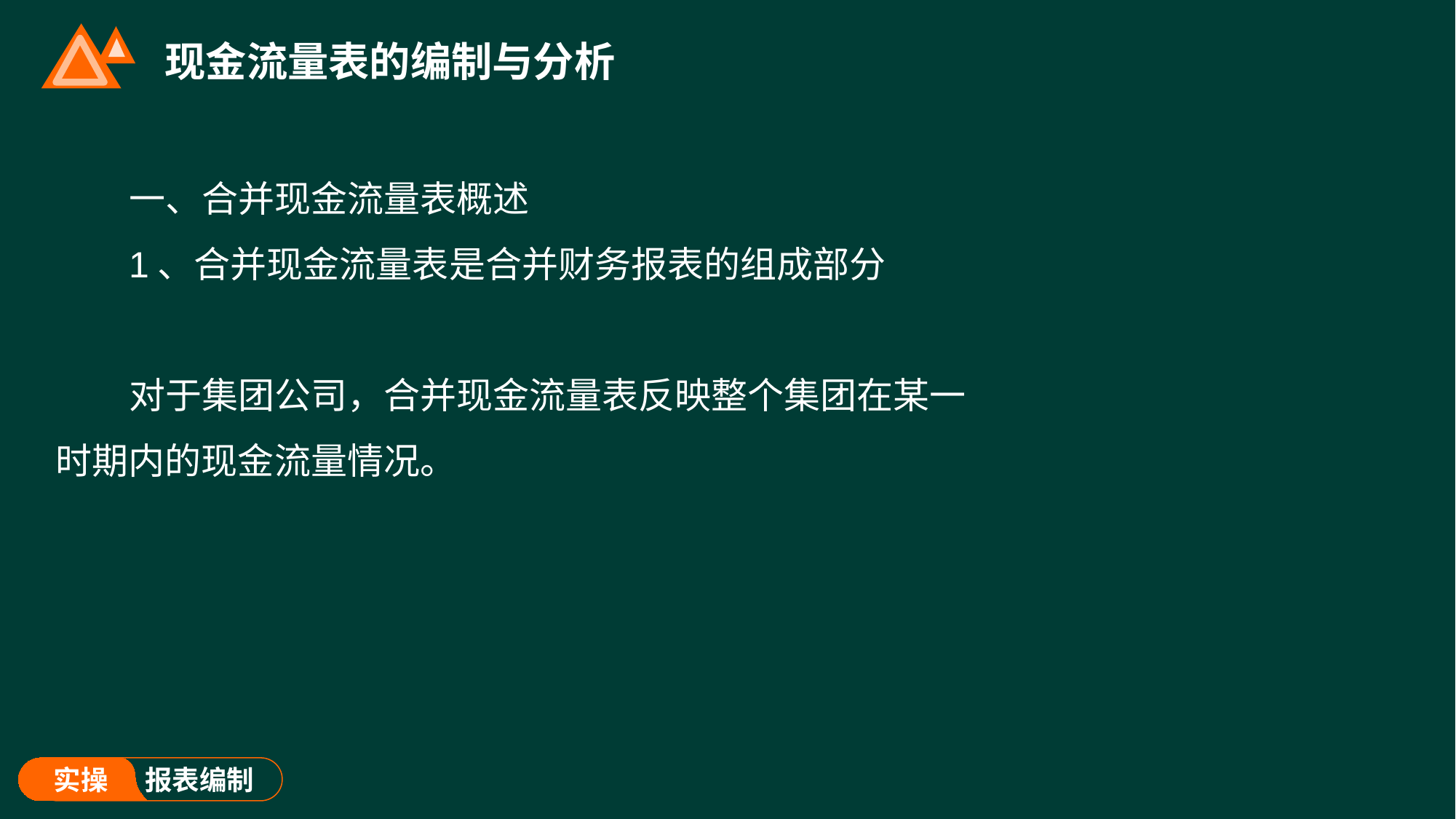

# 现金流量表的编制与分析
一、合并现金流量表概述
1、合并现金流量表是合并财务报表的组成部分

对于集团公司，合并现金流量表反映整个集团在某一时期内的现金流量情况。